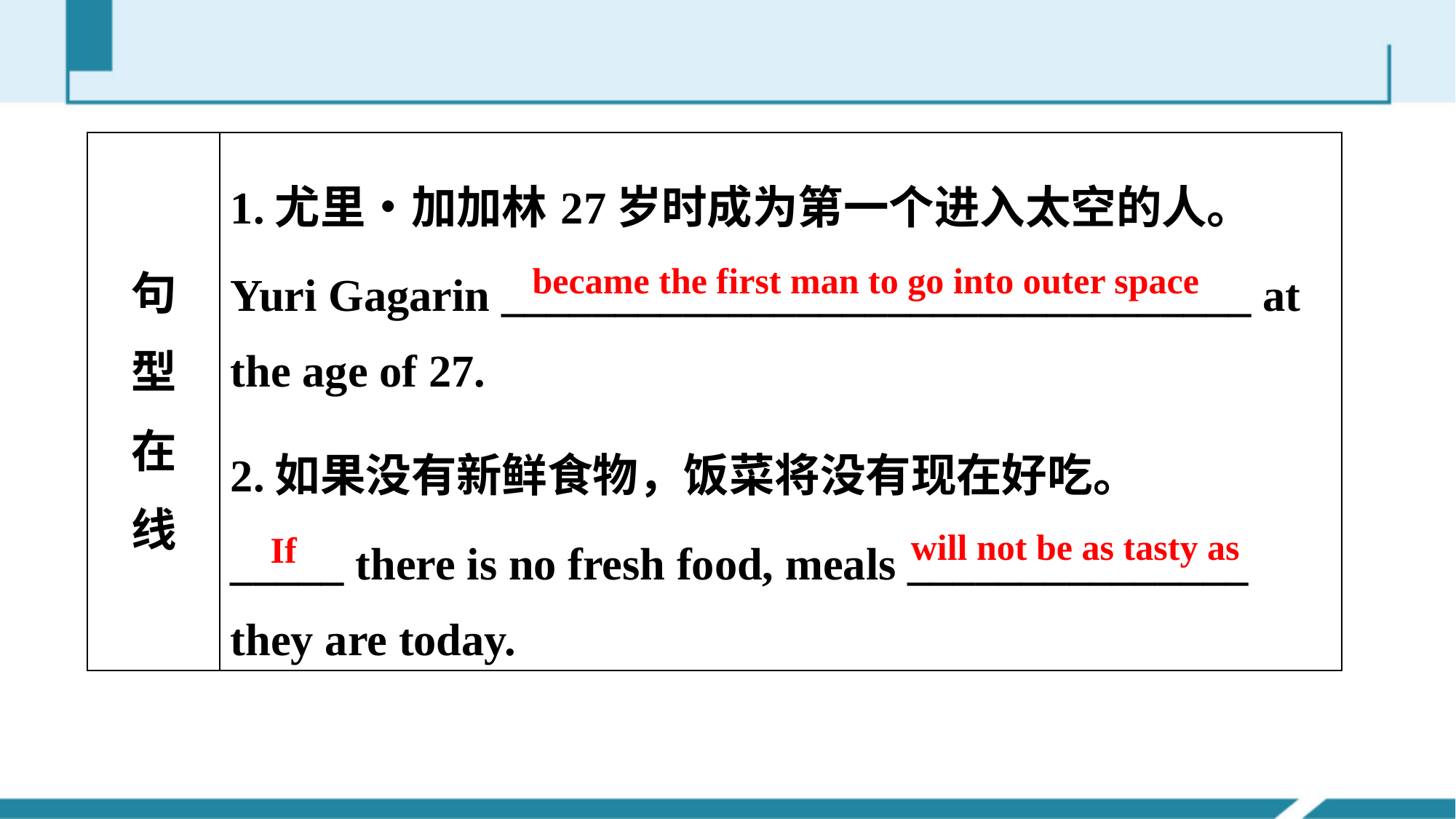

| 句 型 在 线 | 1.尤里•加加林27岁时成为第一个进入太空的人。 Yuri Gagarin \_\_\_\_\_\_\_\_\_\_\_\_\_\_\_\_\_\_\_\_\_\_\_\_\_\_\_\_\_\_\_\_\_ at the age of 27. 2.如果没有新鲜食物，饭菜将没有现在好吃。 \_\_\_\_\_ there is no fresh food, meals \_\_\_\_\_\_\_\_\_\_\_\_\_\_\_ they are today. |
| --- | --- |
became the first man to go into outer space
will not be as tasty as
If